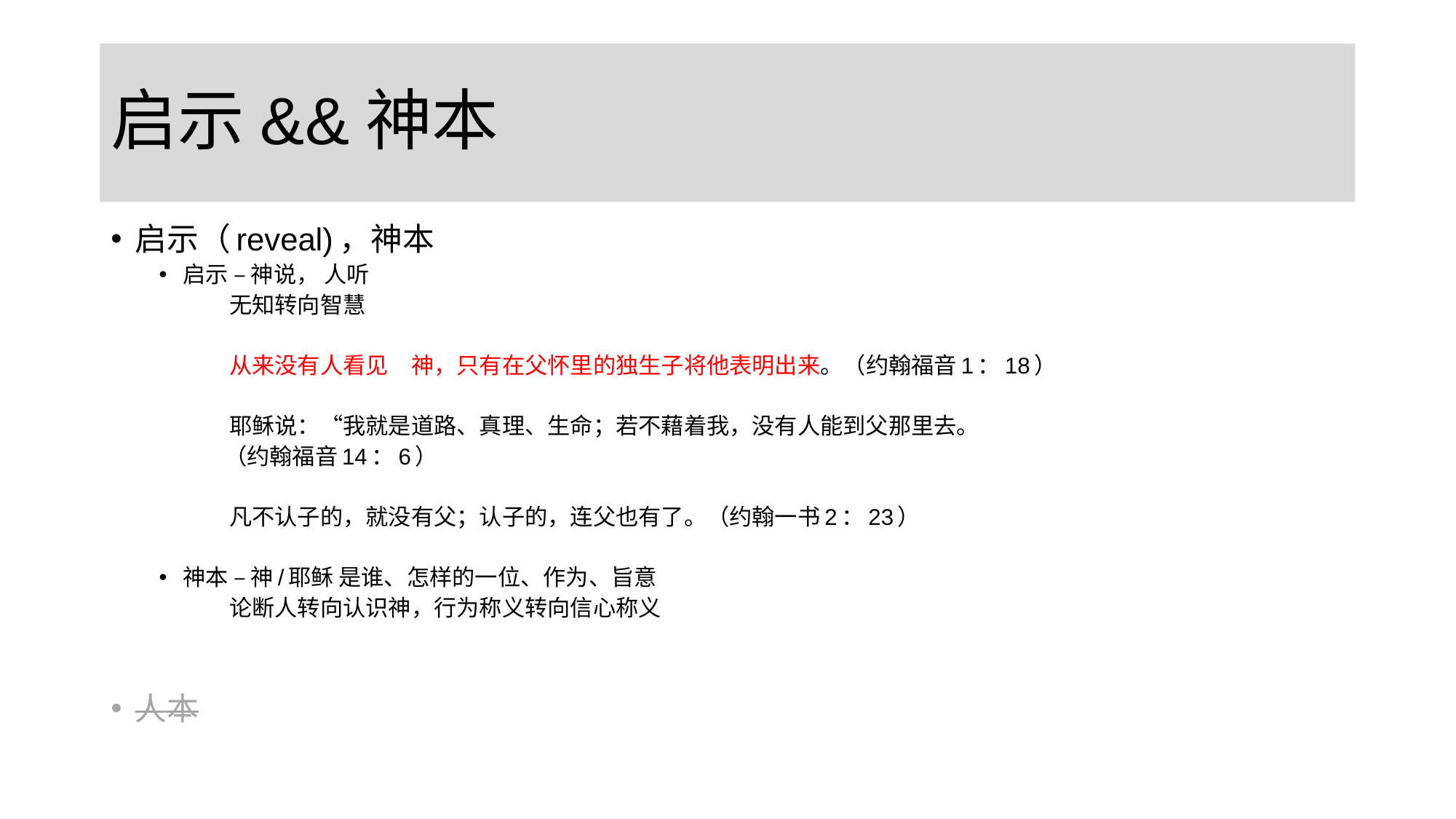

# 启示&&神本
启示（reveal)，神本
启示 – 神说， 人听
             无知转向智慧

             从来没有人看见　神，只有在父怀里的独生子将他表明出来。（约翰福音1：18）

             耶稣说：“我就是道路、真理、生命；若不藉着我，没有人能到父那里去。
            （约翰福音14：6）

             凡不认子的，就没有父；认子的，连父也有了。（约翰一书2：23）

神本 – 神/耶稣 是谁、怎样的一位、作为、旨意
             论断人转向认识神，行为称义转向信心称义

人本